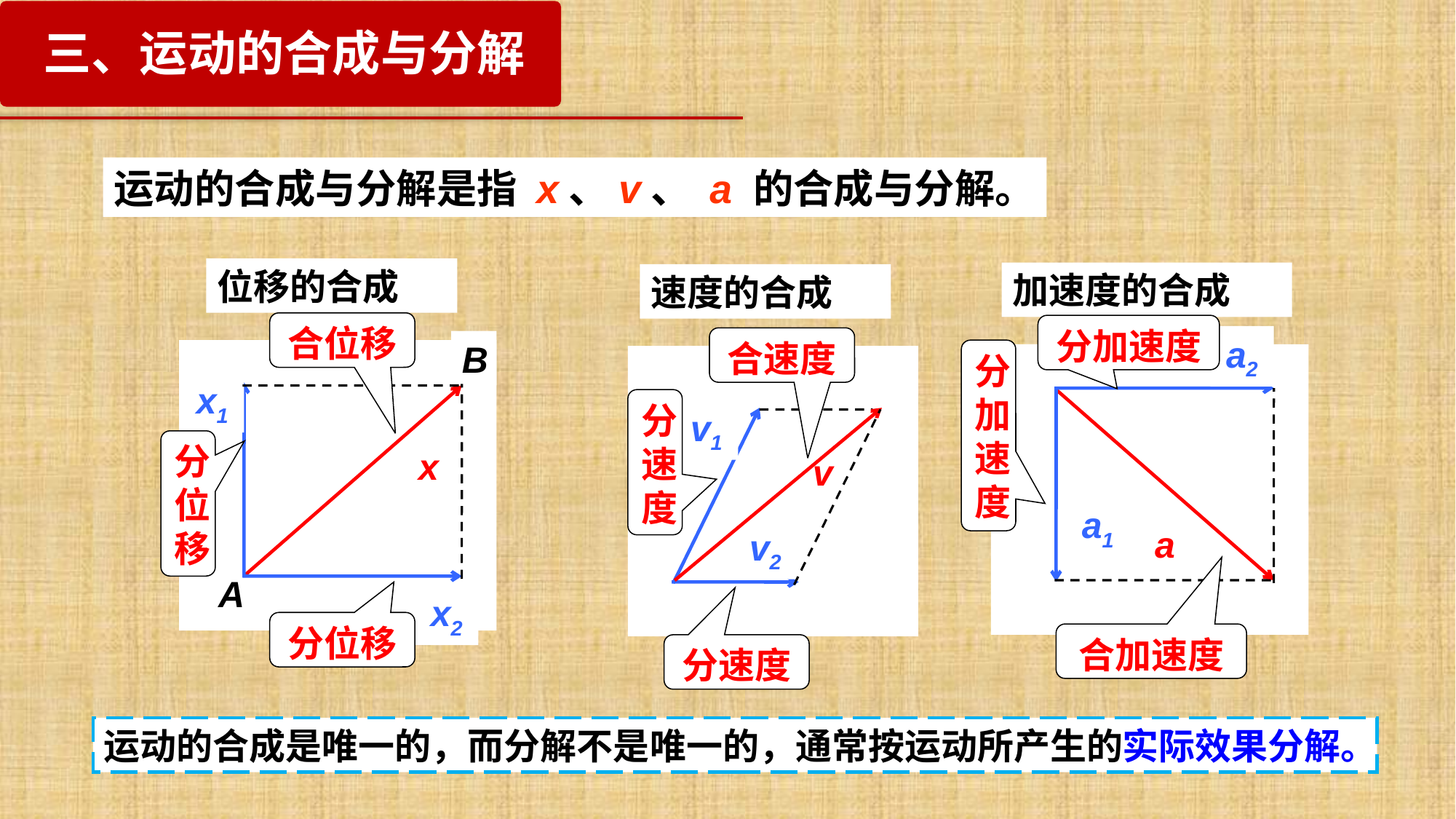

三、运动的合成与分解
运动的合成与分解是指 x、v、 a 的合成与分解。
位移的合成
加速度的合成
速度的合成
合位移
分加速度
a2

a1

a

合速度
B
x1

x
A

x2

分加速度

v1

v

v2

分速度
分位移
分位移
合加速度
分速度
运动的合成是唯一的，而分解不是唯一的，通常按运动所产生的实际效果分解。